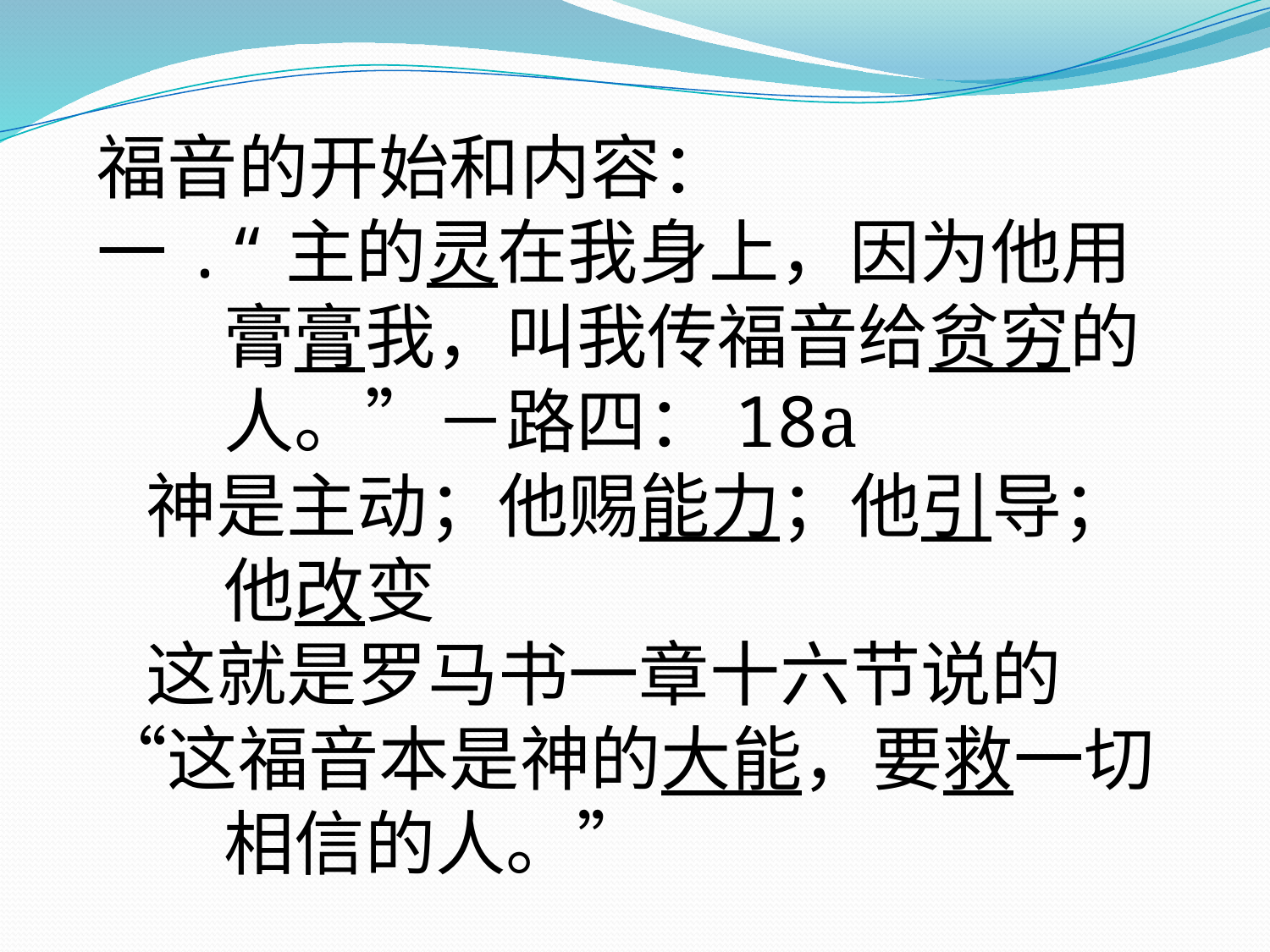

福音的开始和内容：
一.“主的灵在我身上，因为他用	膏膏我，叫我传福音给贫穷的	人。”－路四：18a
  神是主动；他赐能力；他引导；	他改变
  这就是罗马书一章十六节说的“这福音本是神的大能，要救一切	相信的人。”